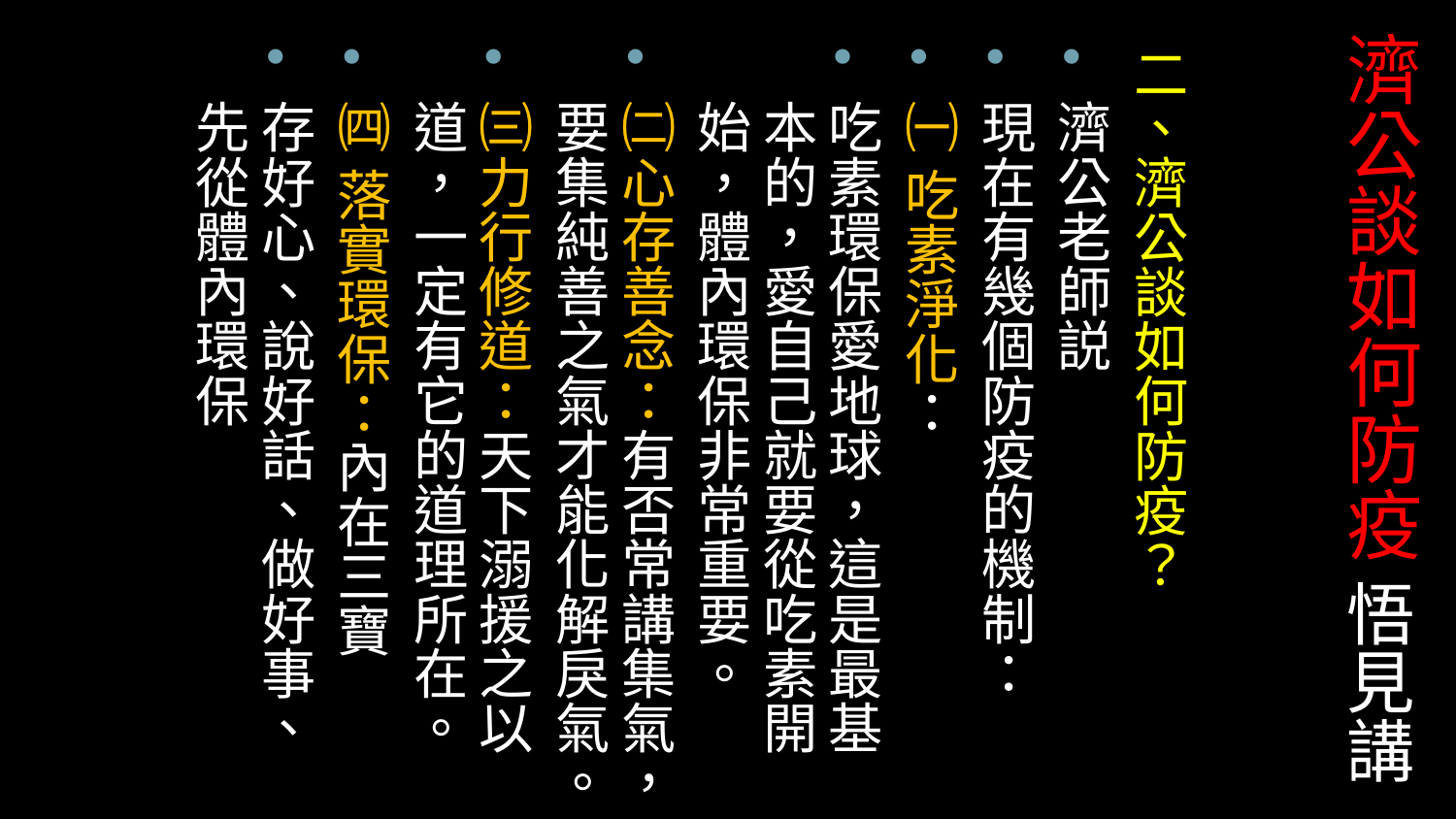

# 濟公談如何防疫 悟見講
二、濟公談如何防疫？
濟公老師説
現在有幾個防疫的機制：
㈠ 吃素淨化：
吃素環保愛地球，這是最基本的，愛自己就要從吃素開始，體內環保非常重要。
㈡心存善念：有否常講集氣，要集純善之氣才能化解戾氣。
㈢力行修道：天下溺援之以道，一定有它的道理所在。
㈣ 落實環保：內在三寶
存好心、說好話、做好事、先從體內環保